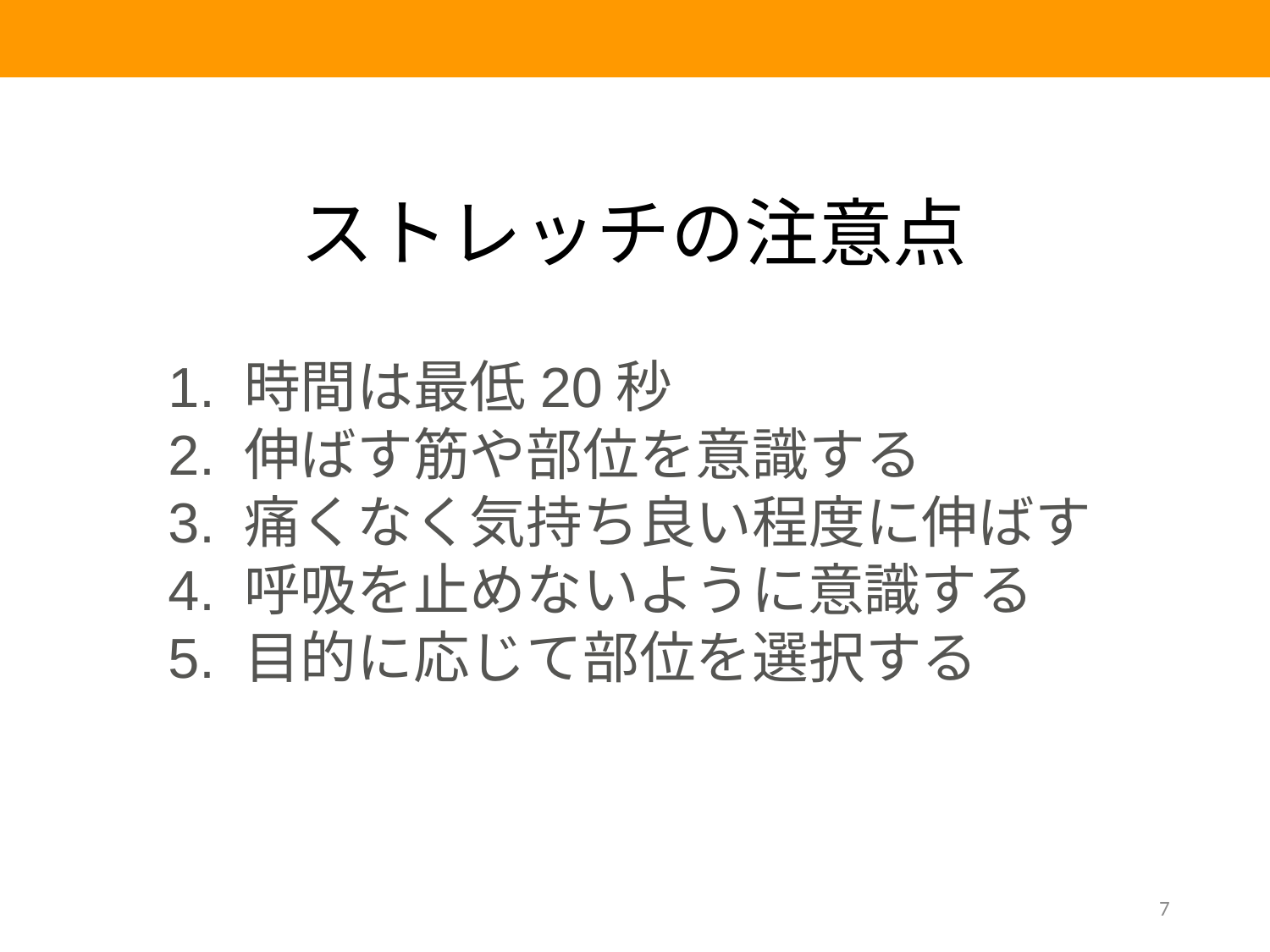

ストレッチの注意点

1. 時間は最低20秒
2. 伸ばす筋や部位を意識する
3. 痛くなく気持ち良い程度に伸ばす
4. 呼吸を止めないように意識する
5. 目的に応じて部位を選択する
7